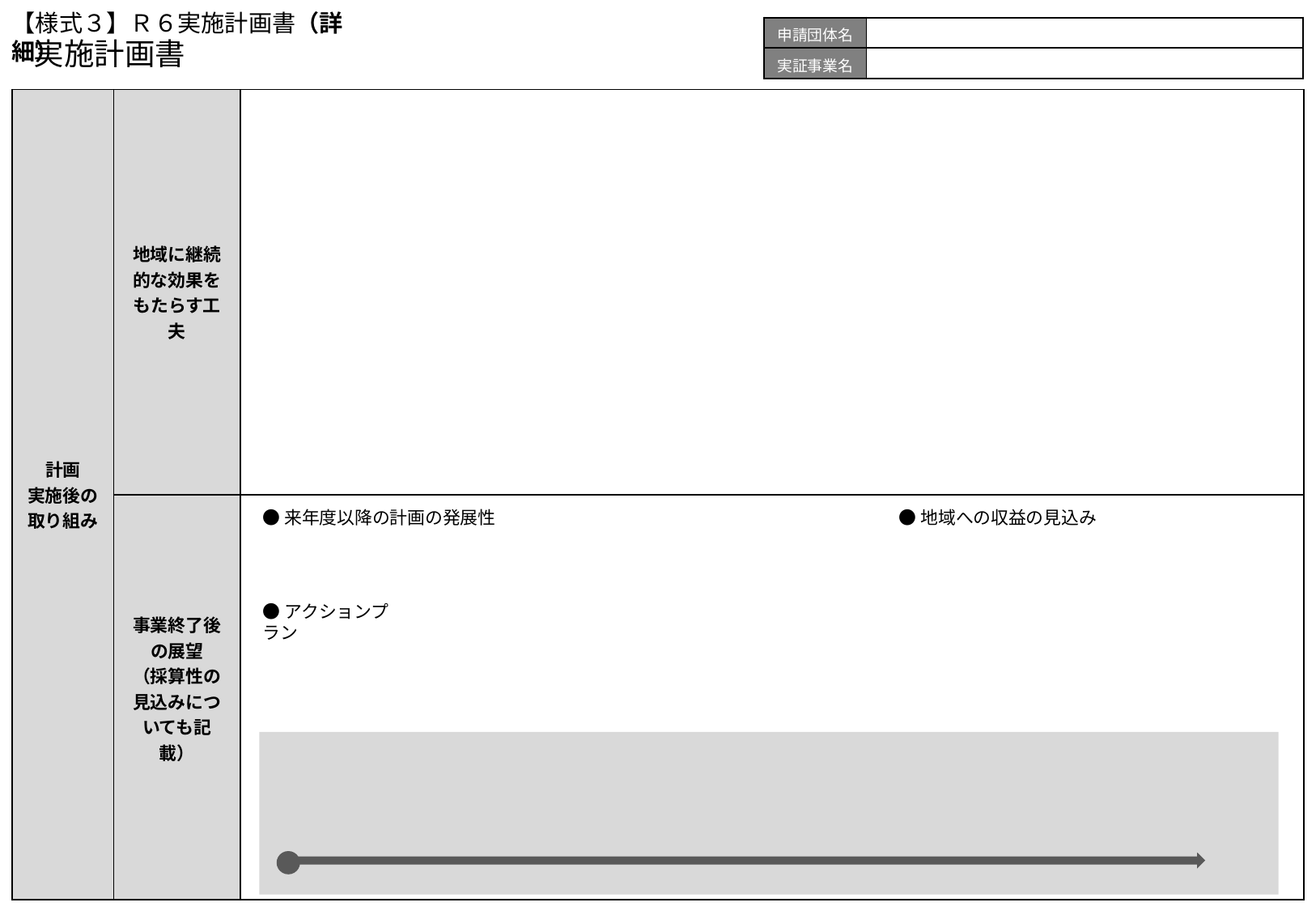

【様式３】Ｒ６実施計画書（詳細）
| 申請団体名 |  |
| --- | --- |
| 実証事業名 |  |
実施計画書
| 計画 実施後の 取り組み | 地域に継続的な効果をもたらす工夫 |  |
| --- | --- | --- |
|  | 事業終了後の展望 （採算性の見込みについても記載） |  |
●来年度以降の計画の発展性
●地域への収益の見込み
●アクションプラン